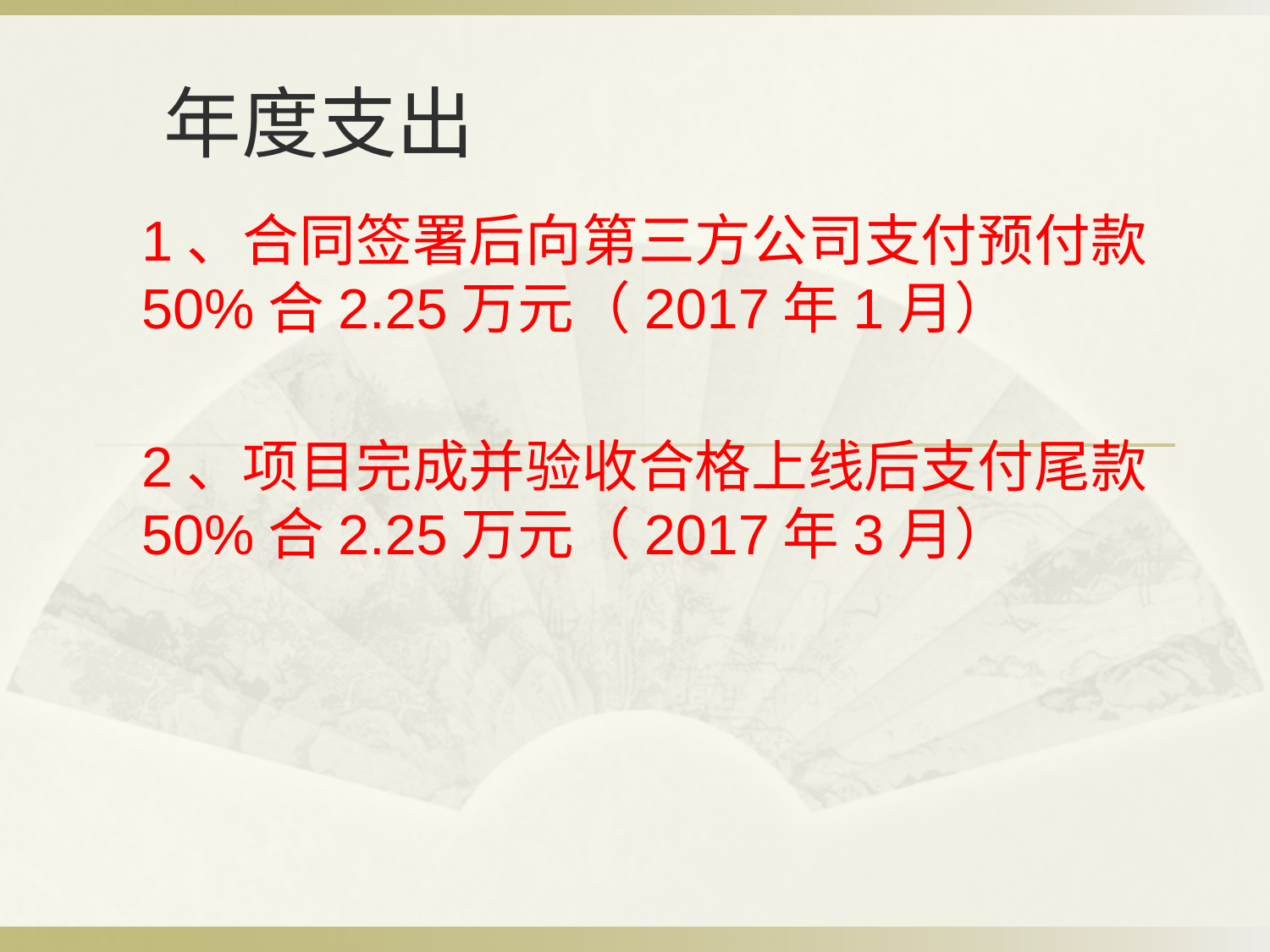

# 年度支出
1、合同签署后向第三方公司支付预付款50%合2.25万元（2017年1月）

2、项目完成并验收合格上线后支付尾款50%合2.25万元（2017年3月）